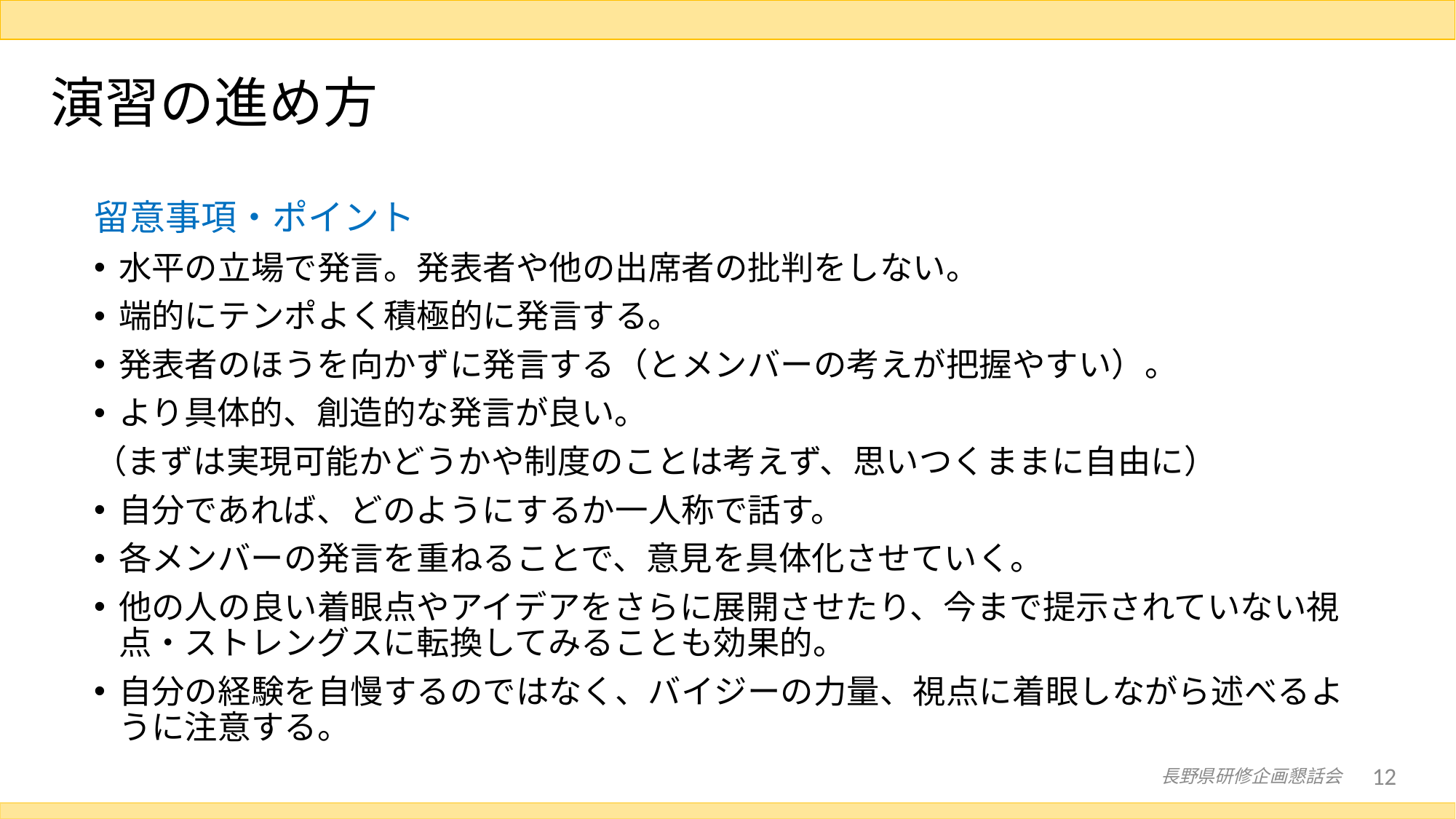

# 演習の進め方
留意事項・ポイント
水平の立場で発言。発表者や他の出席者の批判をしない。
端的にテンポよく積極的に発言する。
発表者のほうを向かずに発言する（とメンバーの考えが把握やすい）。
より具体的、創造的な発言が良い。
（まずは実現可能かどうかや制度のことは考えず、思いつくままに自由に）
自分であれば、どのようにするか一人称で話す。
各メンバーの発言を重ねることで、意見を具体化させていく。
他の人の良い着眼点やアイデアをさらに展開させたり、今まで提示されていない視点・ストレングスに転換してみることも効果的。
自分の経験を自慢するのではなく、バイジーの力量、視点に着眼しながら述べるように注意する。

長野県研修企画懇話会
12